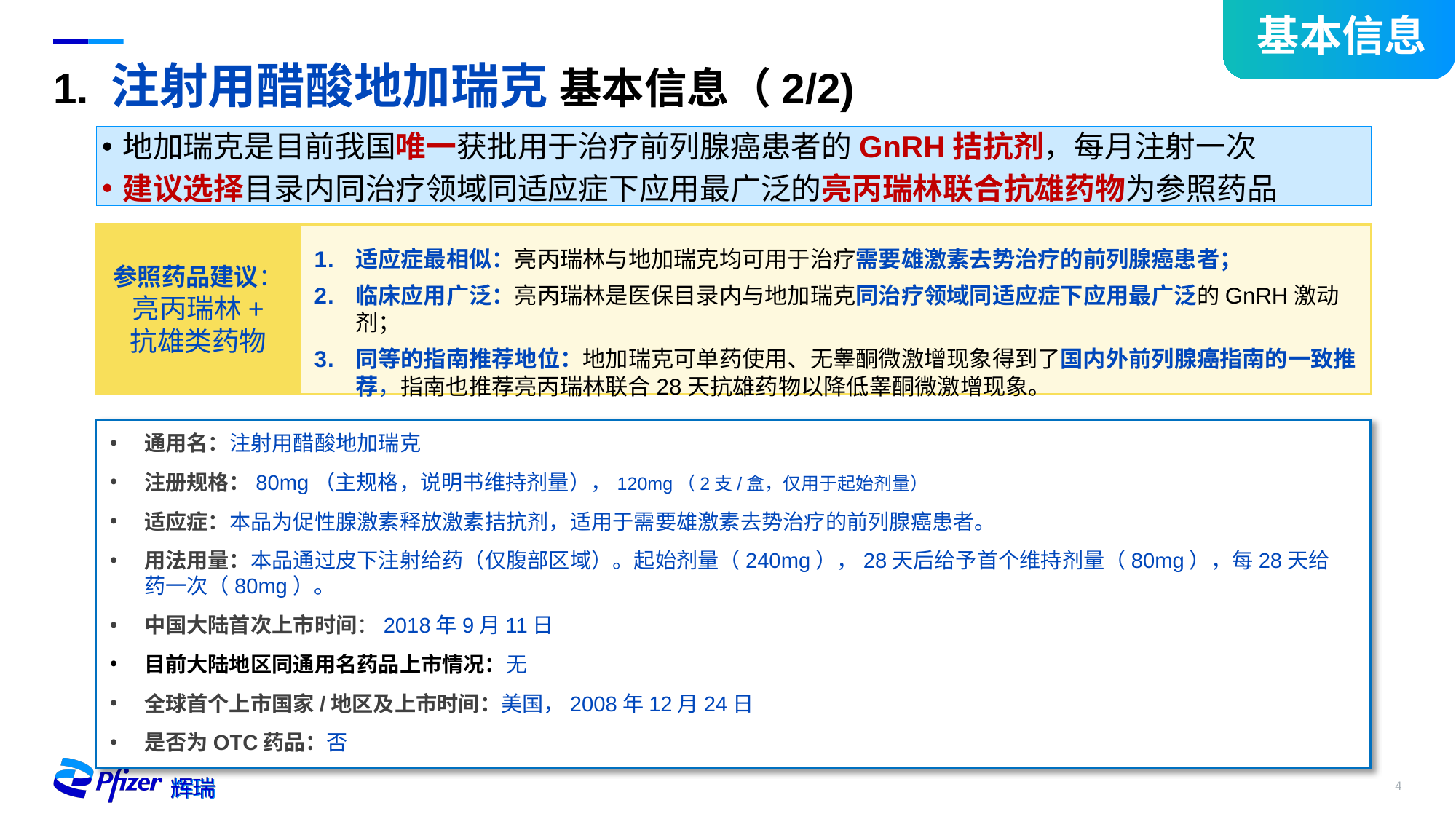

基本信息
# 1. 注射用醋酸地加瑞克 基本信息（2/2)
地加瑞克是目前我国唯一获批用于治疗前列腺癌患者的GnRH拮抗剂，每月注射一次
建议选择目录内同治疗领域同适应症下应用最广泛的亮丙瑞林联合抗雄药物为参照药品
参照药品建议：亮丙瑞林+
抗雄类药物

适应症最相似：亮丙瑞林与地加瑞克均可用于治疗需要雄激素去势治疗的前列腺癌患者；
临床应用广泛：亮丙瑞林是医保目录内与地加瑞克同治疗领域同适应症下应用最广泛的GnRH激动剂；
同等的指南推荐地位：地加瑞克可单药使用、无睾酮微激增现象得到了国内外前列腺癌指南的一致推荐，指南也推荐亮丙瑞林联合28天抗雄药物以降低睾酮微激增现象。

通用名：注射用醋酸地加瑞克
注册规格：80mg（主规格，说明书维持剂量），120mg（2支/盒，仅用于起始剂量）
适应症：本品为促性腺激素释放激素拮抗剂，适用于需要雄激素去势治疗的前列腺癌患者。
用法用量：本品通过皮下注射给药（仅腹部区域）。起始剂量（240mg），28天后给予首个维持剂量（80mg），每28天给药一次（80mg）。
中国大陆首次上市时间：2018年9月11日
目前大陆地区同通用名药品上市情况：无
全球首个上市国家/地区及上市时间：美国，2008年12月24日
是否为OTC药品：否